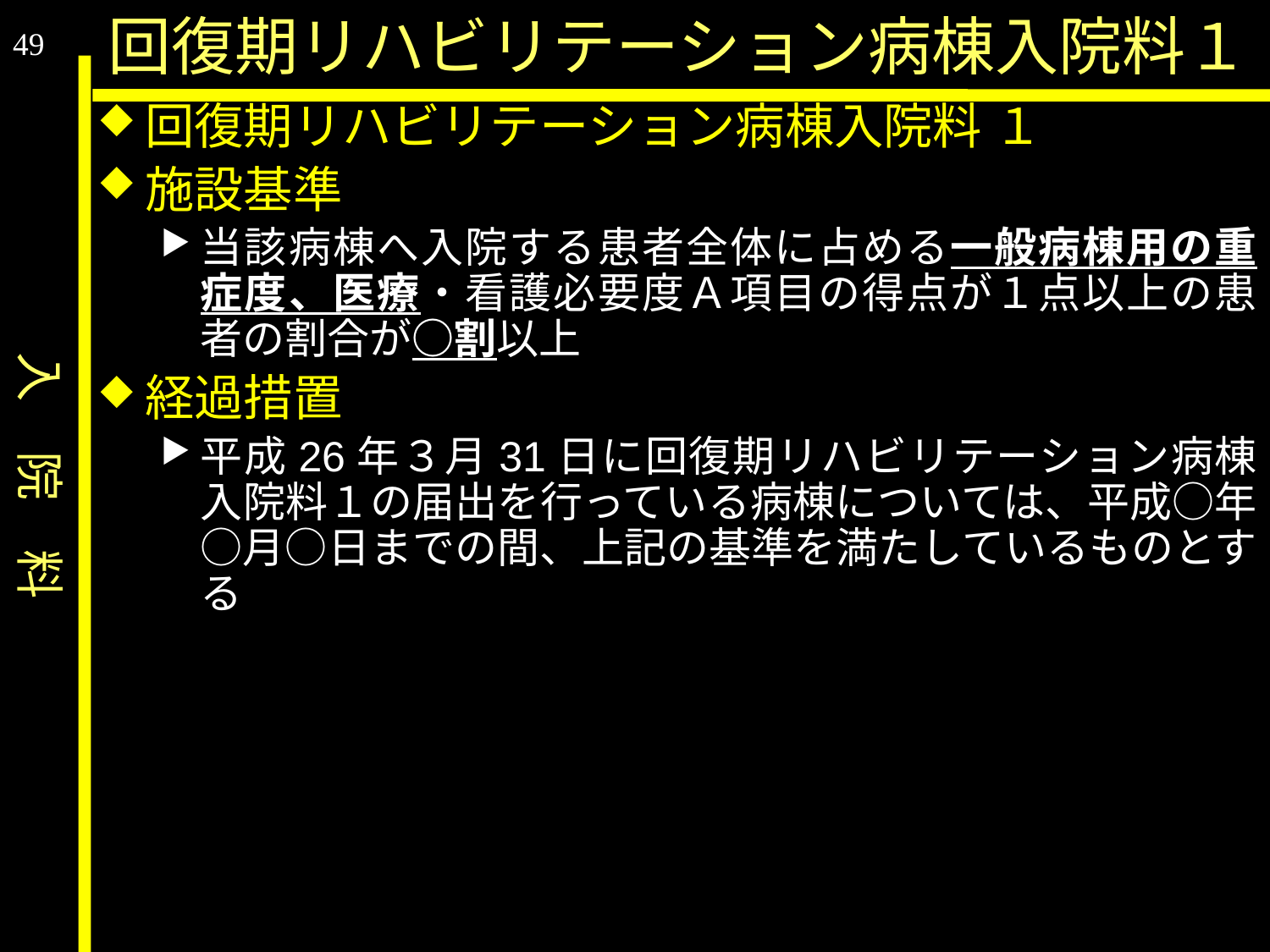

入　院　料
回復期リハビリテーション病棟入院料１
49

回復期リハビリテーション病棟入院料 １
施設基準
当該病棟へ入院する患者全体に占める一般病棟用の重症度、医療・看護必要度Ａ項目の得点が１点以上の患者の割合が○割以上
経過措置
平成26年３月31日に回復期リハビリテーション病棟入院料１の届出を行っている病棟については、平成○年○月○日までの間、上記の基準を満たしているものとする